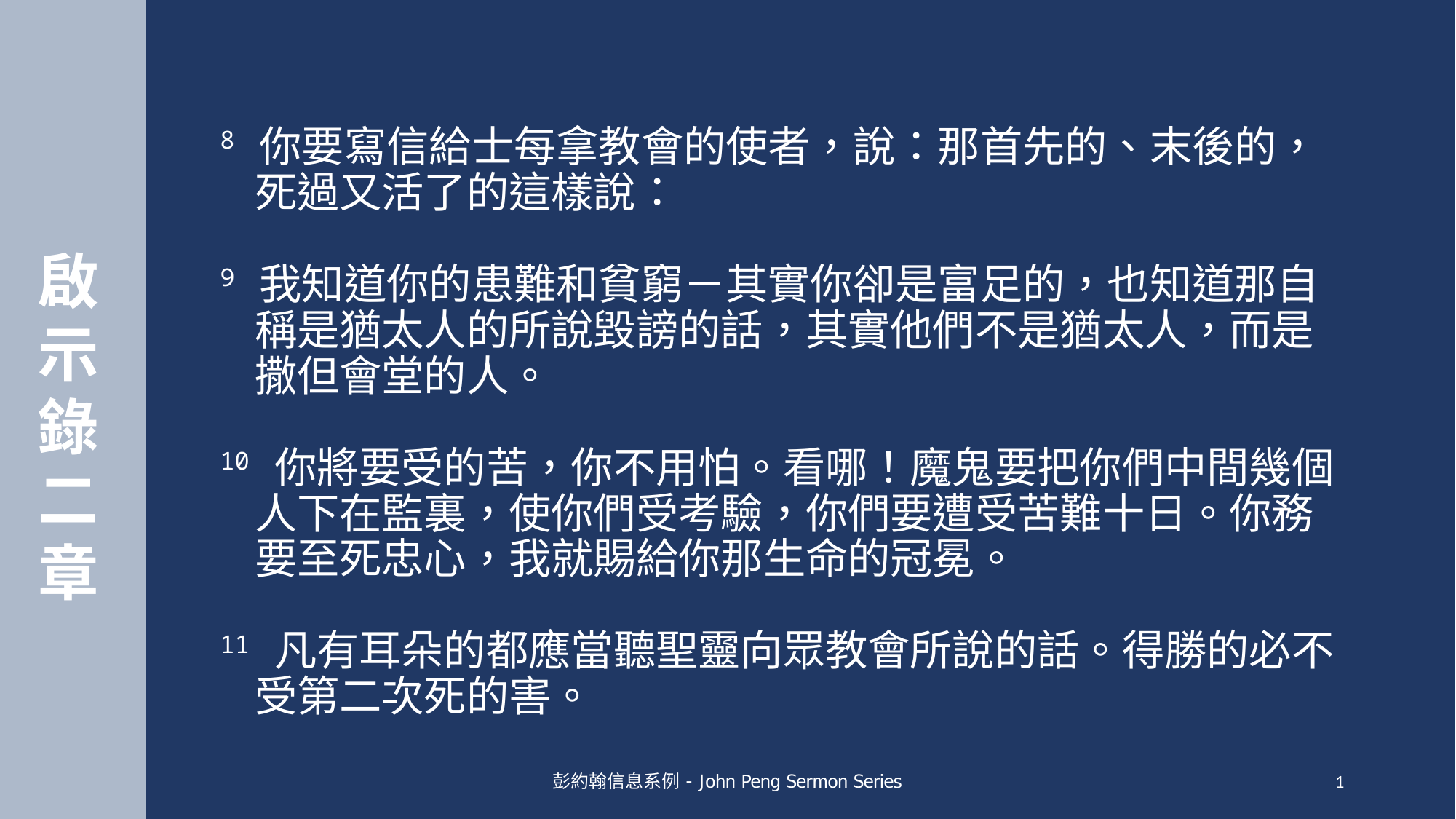

8 你要寫信給士每拿教會的使者，說：那首先的、末後的，死過又活了的這樣說：

9 我知道你的患難和貧窮－其實你卻是富足的，也知道那自稱是猶太人的所說毀謗的話，其實他們不是猶太人，而是撒但會堂的人。

10 你將要受的苦，你不用怕。看哪！魔鬼要把你們中間幾個人下在監裏，使你們受考驗，你們要遭受苦難十日。你務要至死忠心，我就賜給你那生命的冠冕。

11 凡有耳朵的都應當聽聖靈向眾教會所說的話。得勝的必不受第二次死的害。
啟
示
錄
二
章

彭約翰信息系例 - John Peng Sermon Series
1